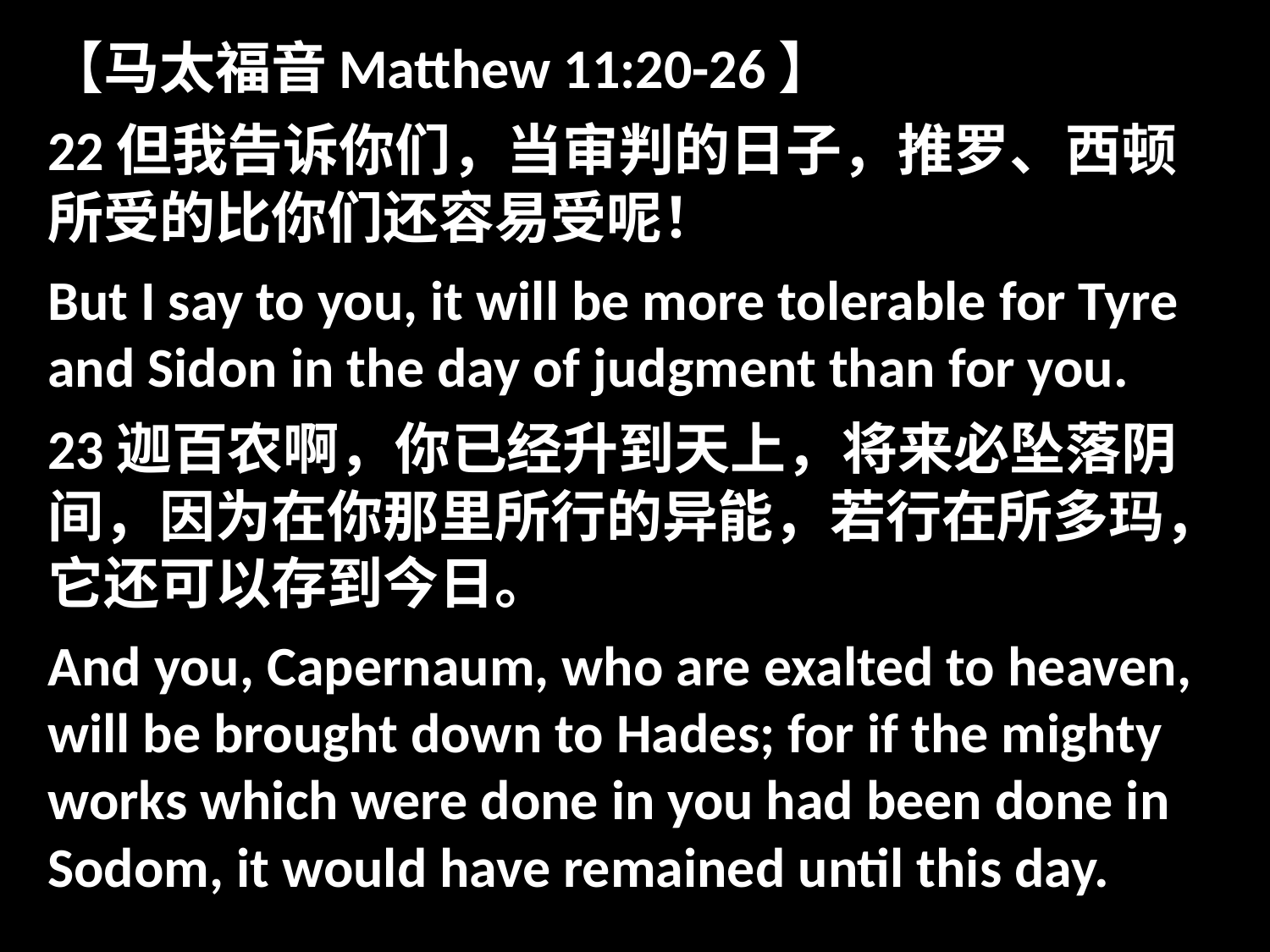

【马太福音Matthew 11:20-26】
22但我告诉你们，当审判的日子，推罗、西顿所受的比你们还容易受呢！
But I say to you, it will be more tolerable for Tyre and Sidon in the day of judgment than for you.
23迦百农啊，你已经升到天上，将来必坠落阴间，因为在你那里所行的异能，若行在所多玛，它还可以存到今日。
And you, Capernaum, who are exalted to heaven, will be brought down to Hades; for if the mighty works which were done in you had been done in Sodom, it would have remained until this day.